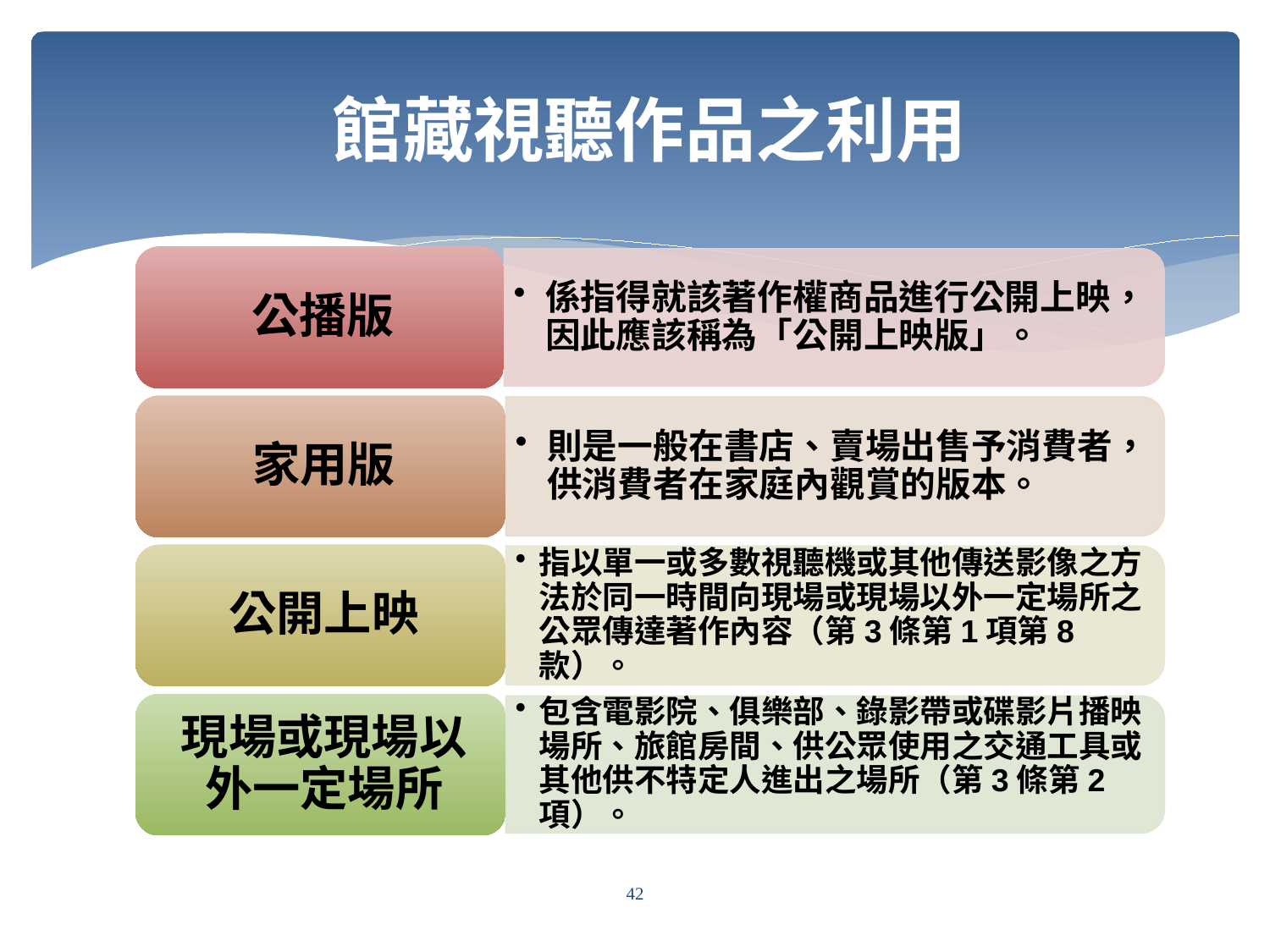

館藏視聽作品之利用
係指得就該著作權商品進行公開上映，因此應該稱為「公開上映版」。
公播版
則是一般在書店、賣場出售予消費者，供消費者在家庭內觀賞的版本。
家用版
指以單一或多數視聽機或其他傳送影像之方法於同一時間向現場或現場以外一定場所之公眾傳達著作內容（第3條第1項第8款）。
公開上映
包含電影院、俱樂部、錄影帶或碟影片播映場所、旅館房間、供公眾使用之交通工具或其他供不特定人進出之場所（第3條第2項）。
現場或現場以外一定場所
42